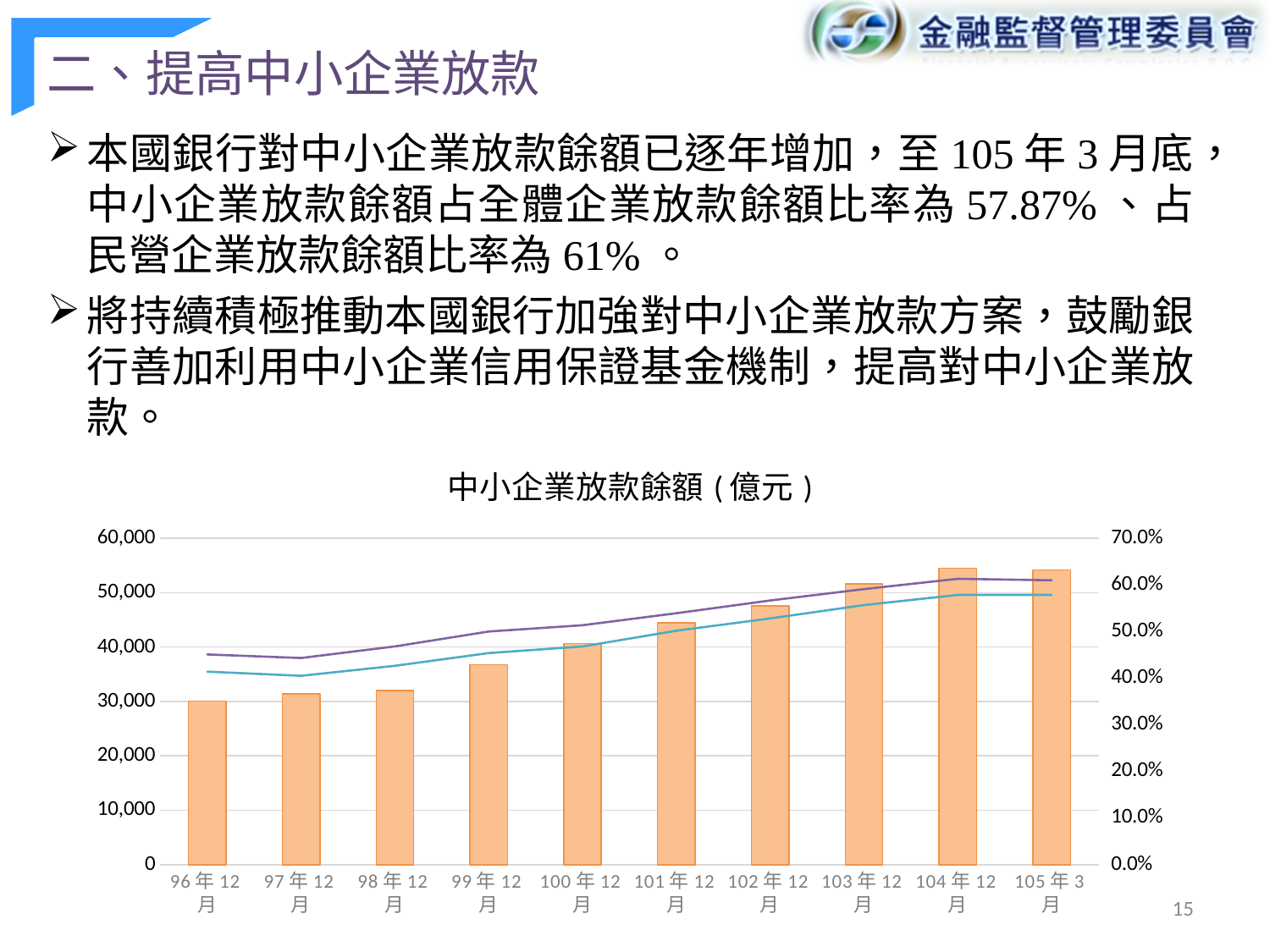

二、提高中小企業放款
本國銀行對中小企業放款餘額已逐年增加，至105年3月底，中小企業放款餘額占全體企業放款餘額比率為57.87%、占民營企業放款餘額比率為61%。
將持續積極推動本國銀行加強對中小企業放款方案，鼓勵銀行善加利用中小企業信用保證基金機制，提高對中小企業放款。

### Chart: 中小企業放款餘額(億元)

| Category | 中小企業放款餘額 | 占全體企業 | 占民營企業 |
|---|---|---|---|
| 96年12月 | 30049.0 | 0.4140000000000001 | 0.4509 |
| 97年12月 | 31376.0 | 0.4051 | 0.4433000000000001 |
| 98年12月 | 32044.0 | 0.4266000000000001 | 0.4682 |
| 99年12月 | 36765.0 | 0.4539000000000001 | 0.5001 |
| 100年12月 | 40678.0 | 0.4681 | 0.5135999999999997 |
| 101年12月 | 44475.0 | 0.5018 | 0.5394 |
| 102年12月 | 47610.0 | 0.5282 | 0.5667000000000002 |
| 103年12月 | 51639.0 | 0.5568000000000002 | 0.5911 |
| 104年12月 | 54524.0 | 0.5787000000000002 | 0.6132000000000002 |
| 105年3月 | 54161.0 | 0.5787000000000002 | 0.6100000000000002 |
15